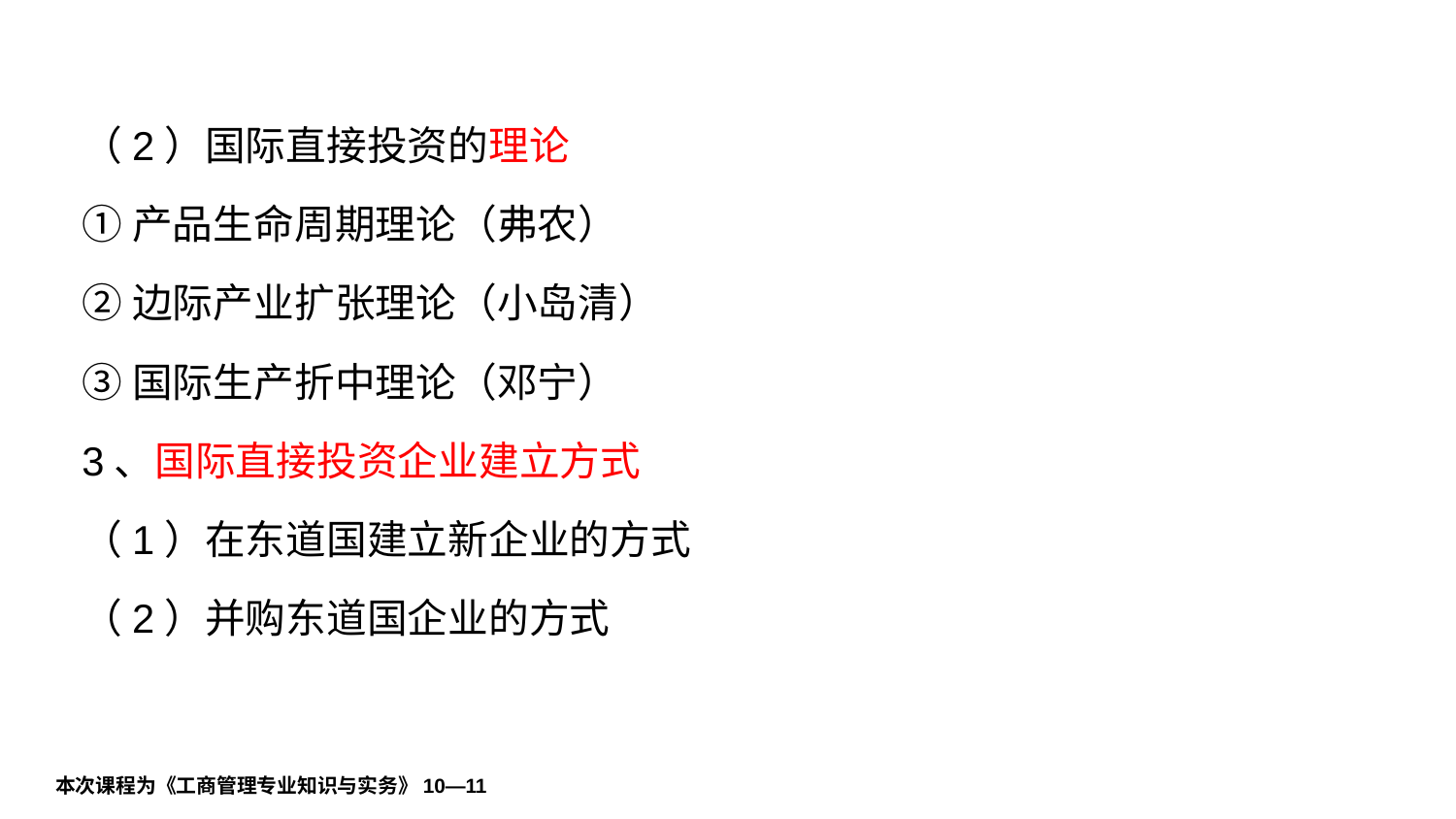

#
（2）国际直接投资的理论
①产品生命周期理论（弗农）
②边际产业扩张理论（小岛清）
③国际生产折中理论（邓宁）
3、国际直接投资企业建立方式
（1）在东道国建立新企业的方式
（2）并购东道国企业的方式